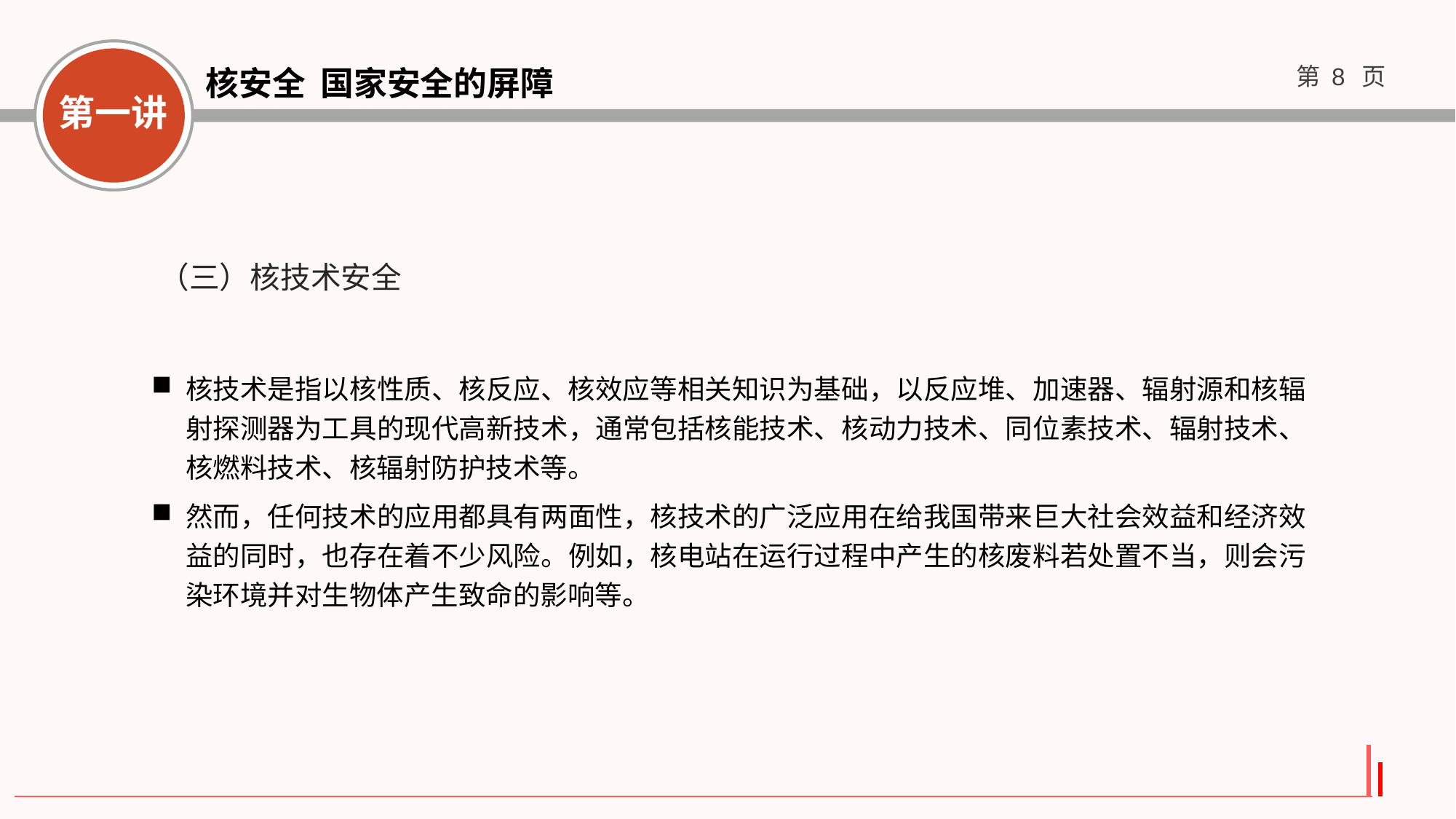

（三）核技术安全
核技术是指以核性质、核反应、核效应等相关知识为基础，以反应堆、加速器、辐射源和核辐射探测器为工具的现代高新技术，通常包括核能技术、核动力技术、同位素技术、辐射技术、核燃料技术、核辐射防护技术等。
然而，任何技术的应用都具有两面性，核技术的广泛应用在给我国带来巨大社会效益和经济效益的同时，也存在着不少风险。例如，核电站在运行过程中产生的核废料若处置不当，则会污染环境并对生物体产生致命的影响等。